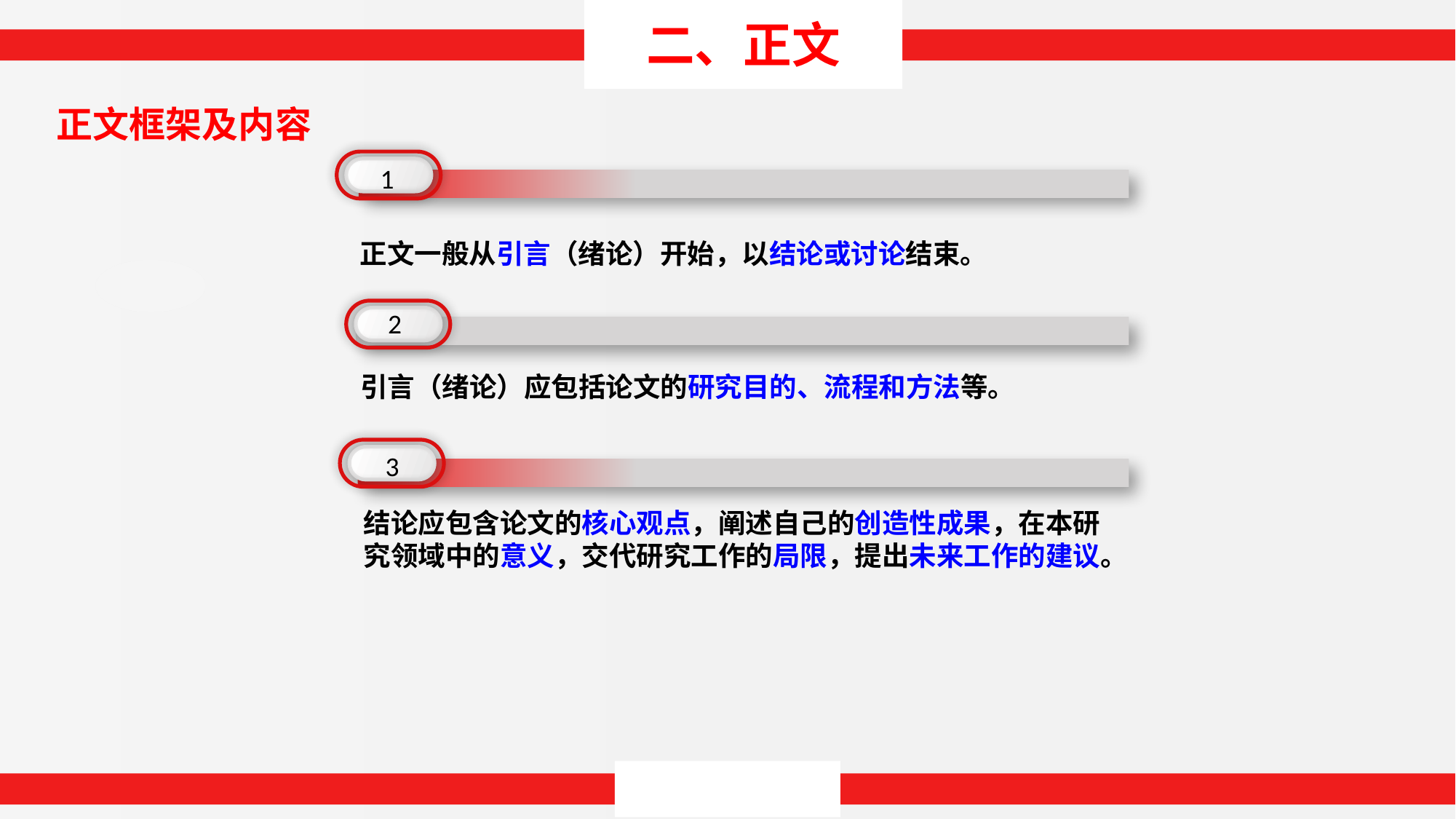

二、正文

正文框架及内容

1

正文一般从引言（绪论）开始，以结论或讨论结束。

2

引言（绪论）应包括论文的研究目的、流程和方法等。

3

结论应包含论文的核心观点，阐述自己的创造性成果，在本研究领域中的意义，交代研究工作的局限，提出未来工作的建议。